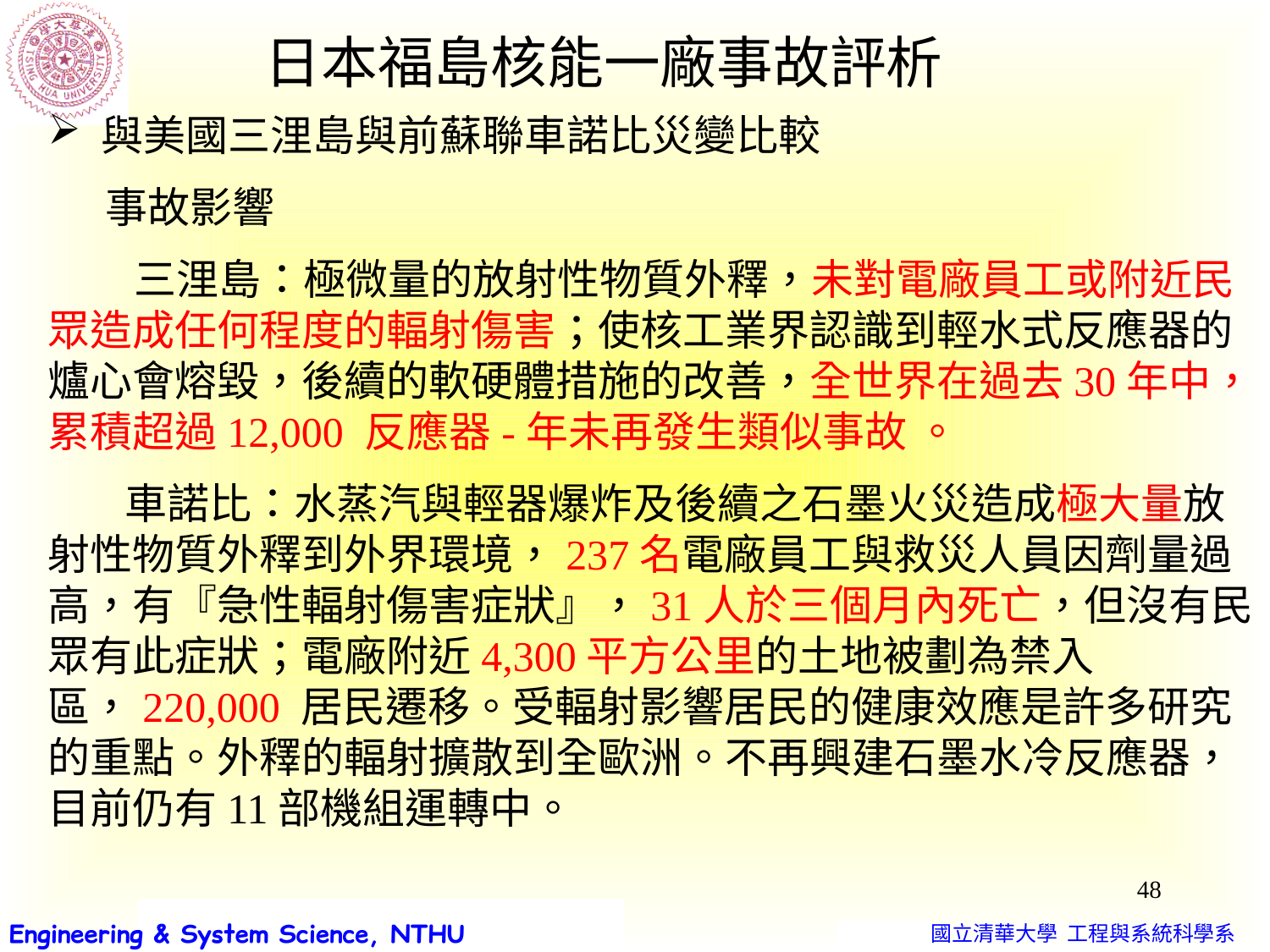

日本福島核能一廠事故評析
 與美國三浬島與前蘇聯車諾比災變比較
     事故影響
        三浬島：極微量的放射性物質外釋，未對電廠員工或附近民眾造成任何程度的輻射傷害；使核工業界認識到輕水式反應器的爐心會熔毀，後續的軟硬體措施的改善，全世界在過去30年中，累積超過12,000 反應器-年未再發生類似事故 。
       車諾比：水蒸汽與輕器爆炸及後續之石墨火災造成極大量放射性物質外釋到外界環境，237名電廠員工與救災人員因劑量過高，有『急性輻射傷害症狀』，31人於三個月內死亡，但沒有民眾有此症狀；電廠附近4,300平方公里的土地被劃為禁入區，220,000 居民遷移。受輻射影響居民的健康效應是許多研究的重點。外釋的輻射擴散到全歐洲。不再興建石墨水冷反應器，目前仍有11部機組運轉中。
48